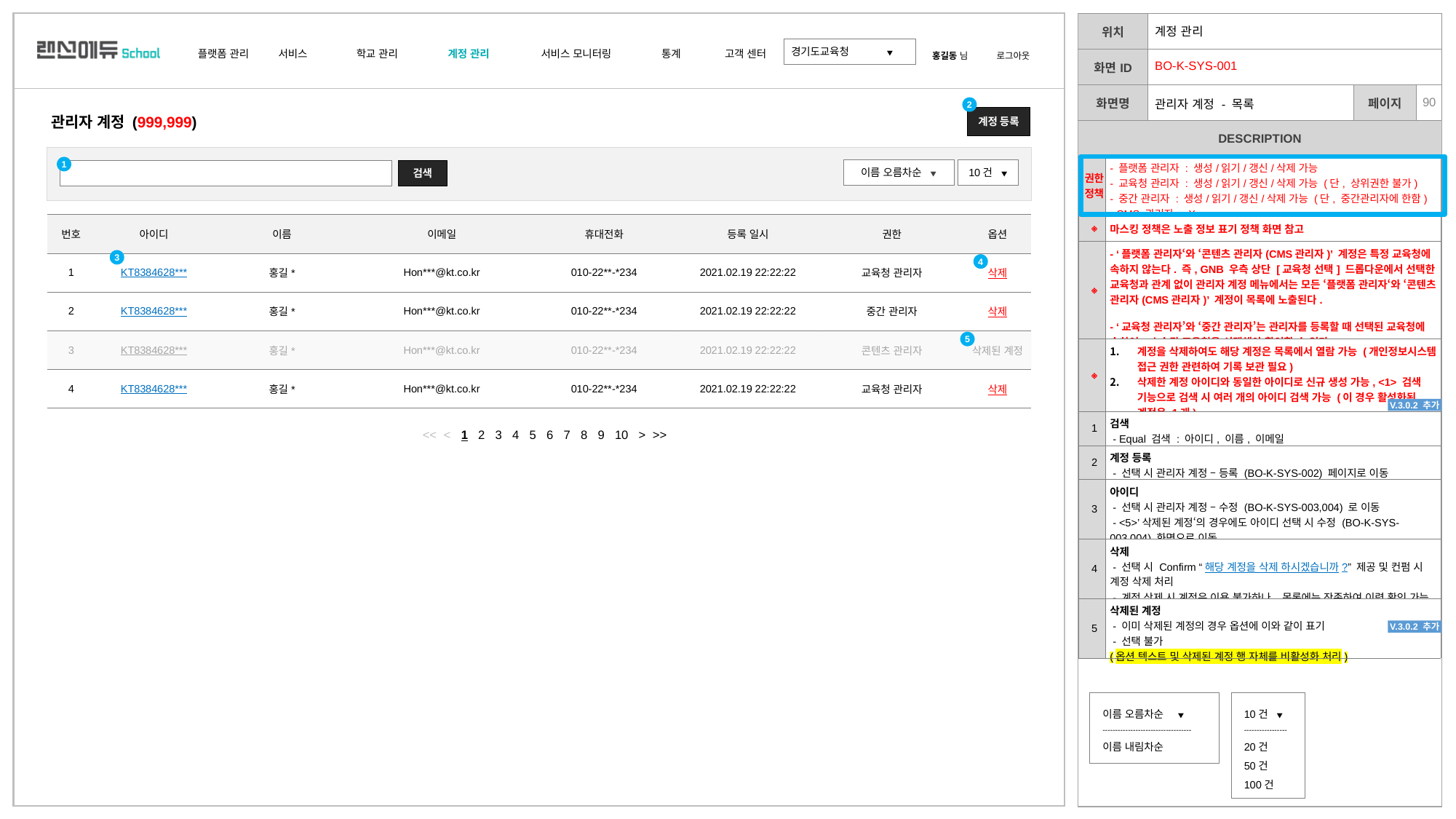

| Ver | Description |
| --- | --- |
| 3.0.2 | (정책)삭제된 계정도 목록에 유지 <5>삭제된 계정 case 추가 |
| 3.0.3 | <3> 삭제된 계정 정의 추가 계정 테이블 내 ‘삭제된 계정‘ 의 경우 행 비활성화 UI 추가 |
|  | 계정 관리 |  |  |
| --- | --- | --- | --- |
|  | BO-K-SYS-001 |  |  |
|  | 관리자 계정 - 목록 |  |  |
2
계정 등록
관리자 계정 (999,999)

| 권한 정책 | - 플랫폼 관리자 : 생성/읽기/갱신/삭제 가능 - 교육청 관리자 : 생성/읽기/갱신/삭제 가능 (단, 상위권한 불가) - 중간 관리자 : 생성/읽기/갱신/삭제 가능 (단, 중간관리자에 한함) - CMS 관리자 : X |
| --- | --- |
| ※ | 마스킹 정책은 노출 정보 표기 정책 화면 참고 |
| ※ | - ‘플랫폼 관리자‘와 ‘콘텐츠 관리자(CMS관리자)’ 계정은 특정 교육청에 속하지 않는다. 즉, GNB 우측 상단 [교육청 선택] 드롭다운에서 선택한 교육청과 관계 없이 관리자 계정 메뉴에서는 모든 ‘플랫폼 관리자‘와 ‘콘텐츠 관리자(CMS관리자)’ 계정이 목록에 노출된다. - ‘교육청 관리자’와 ‘중간 관리자’는 관리자를 등록할 때 선택된 교육청에 속하여, 소속된 교육청을 선택해야 확인할 수 있다. |
| ※ | 계정을 삭제하여도 해당 계정은 목록에서 열람 가능 (개인정보시스템 접근 권한 관련하여 기록 보관 필요) 삭제한 계정 아이디와 동일한 아이디로 신규 생성 가능, <1> 검색 기능으로 검색 시 여러 개의 아이디 검색 가능 (이 경우 활성화된 계정은 1개) |
| 1 | 검색 - Equal 검색 : 아이디, 이름, 이메일 |
| 2 | 계정 등록 - 선택 시 관리자 계정 – 등록 (BO-K-SYS-002) 페이지로 이동 |
| 3 | 아이디 - 선택 시 관리자 계정 – 수정 (BO-K-SYS-003,004) 로 이동 - <5>’삭제된 계정‘의 경우에도 아이디 선택 시 수정 (BO-K-SYS-003,004) 화면으로 이동 |
| 4 | 삭제 - 선택 시 Confirm “해당 계정을 삭제 하시겠습니까?” 제공 및 컨펌 시 계정 삭제 처리 - 계정 삭제 시 계정은 이용 불가하나, 목록에는 잔존하여 이력 확인 가능 |
| 5 | 삭제된 계정 - 이미 삭제된 계정의 경우 옵션에 이와 같이 표기 - 선택 불가 (옵션 텍스트 및 삭제된 계정 행 자체를 비활성화 처리) |

1
이름 오름차순   ▼
10건   ▼
검색

| 번호 | 아이디 | 이름 | 이메일 | 휴대전화 | 등록 일시 | 권한 | 옵션 |
| --- | --- | --- | --- | --- | --- | --- | --- |
| 1 | KT8384628\*\*\* | 홍길\* | Hon\*\*\*@kt.co.kr | 010-22\*\*-\*234 | 2021.02.19 22:22:22 | 교육청 관리자 | 삭제 |
| 2 | KT8384628\*\*\* | 홍길\* | Hon\*\*\*@kt.co.kr | 010-22\*\*-\*234 | 2021.02.19 22:22:22 | 중간 관리자 | 삭제 |
| 3 | KT8384628\*\*\* | 홍길\* | Hon\*\*\*@kt.co.kr | 010-22\*\*-\*234 | 2021.02.19 22:22:22 | 콘텐츠 관리자 | 삭제된 계정 |
| 4 | KT8384628\*\*\* | 홍길\* | Hon\*\*\*@kt.co.kr | 010-22\*\*-\*234 | 2021.02.19 22:22:22 | 교육청 관리자 | 삭제 |
3
4
5
V.3.0.2 추가
<<  <   1   2   3   4   5   6   7   8   9   10   >  >>
V.3.0.2 추가
10건   ▼
-----------------
20건
50건
100건
이름 오름차순     ▼
-----------------------------------
이름 내림차순